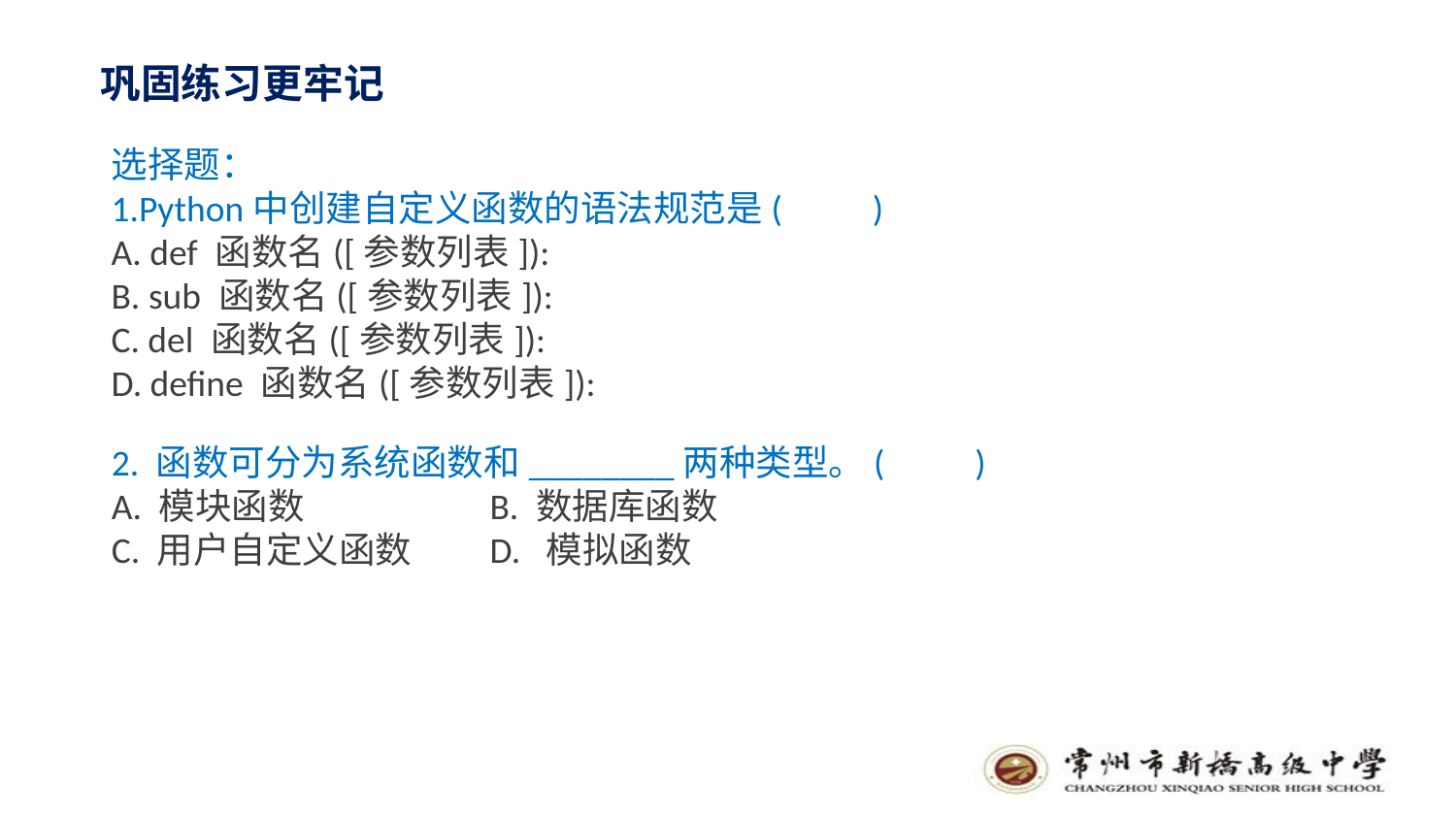

巩固练习更牢记
选择题：1.Python中创建自定义函数的语法规范是(　　)
A. def 函数名([参数列表]):　    B. sub 函数名([参数列表]):C. del 函数名([参数列表]):    D. define 函数名([参数列表]):
2. 函数可分为系统函数和________两种类型。(　　)
A. 模块函数　                 B. 数据库函数　    C. 用户自定义函数　    D.  模拟函数